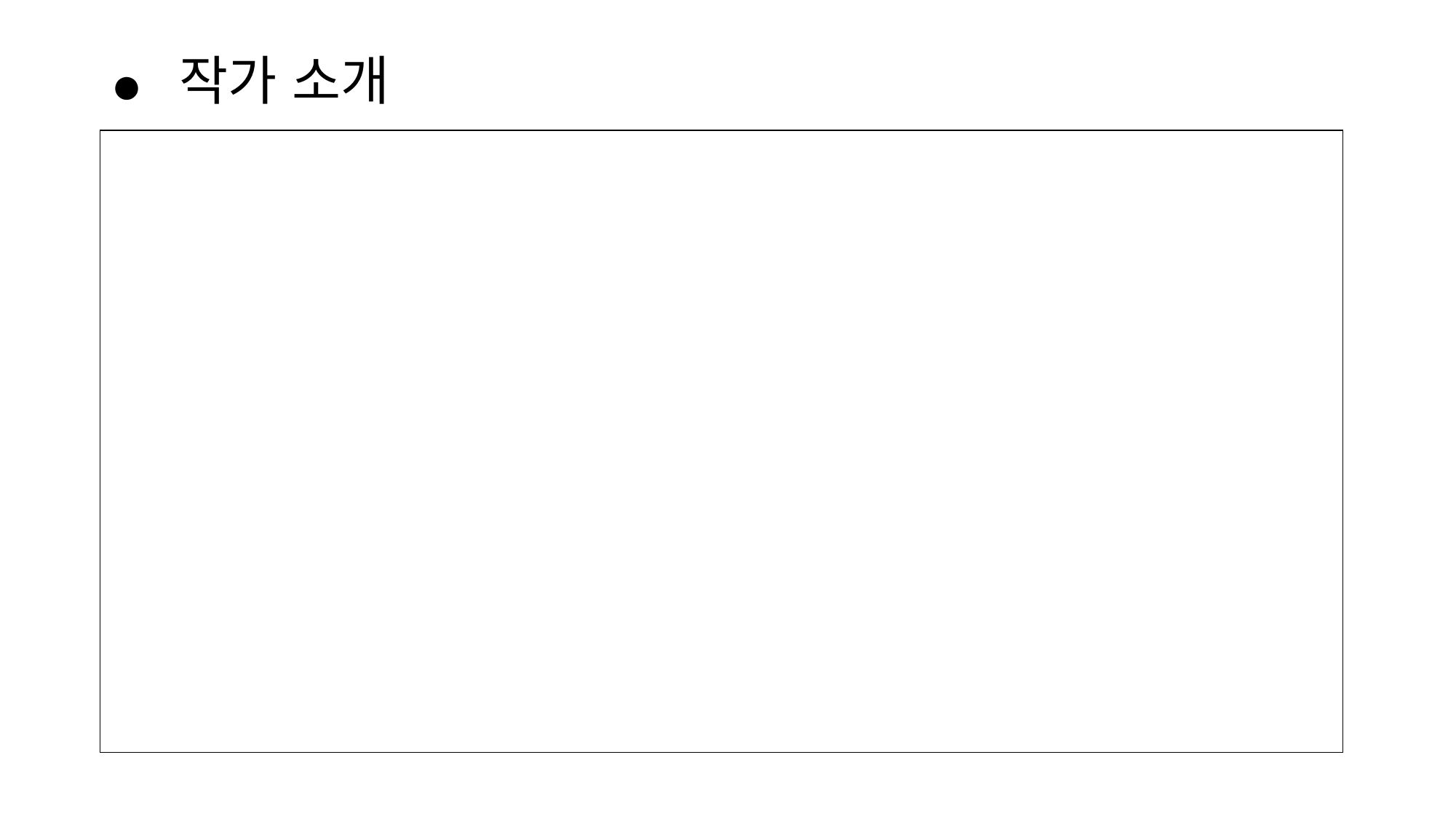

# 작가 소개
|  |
| --- |